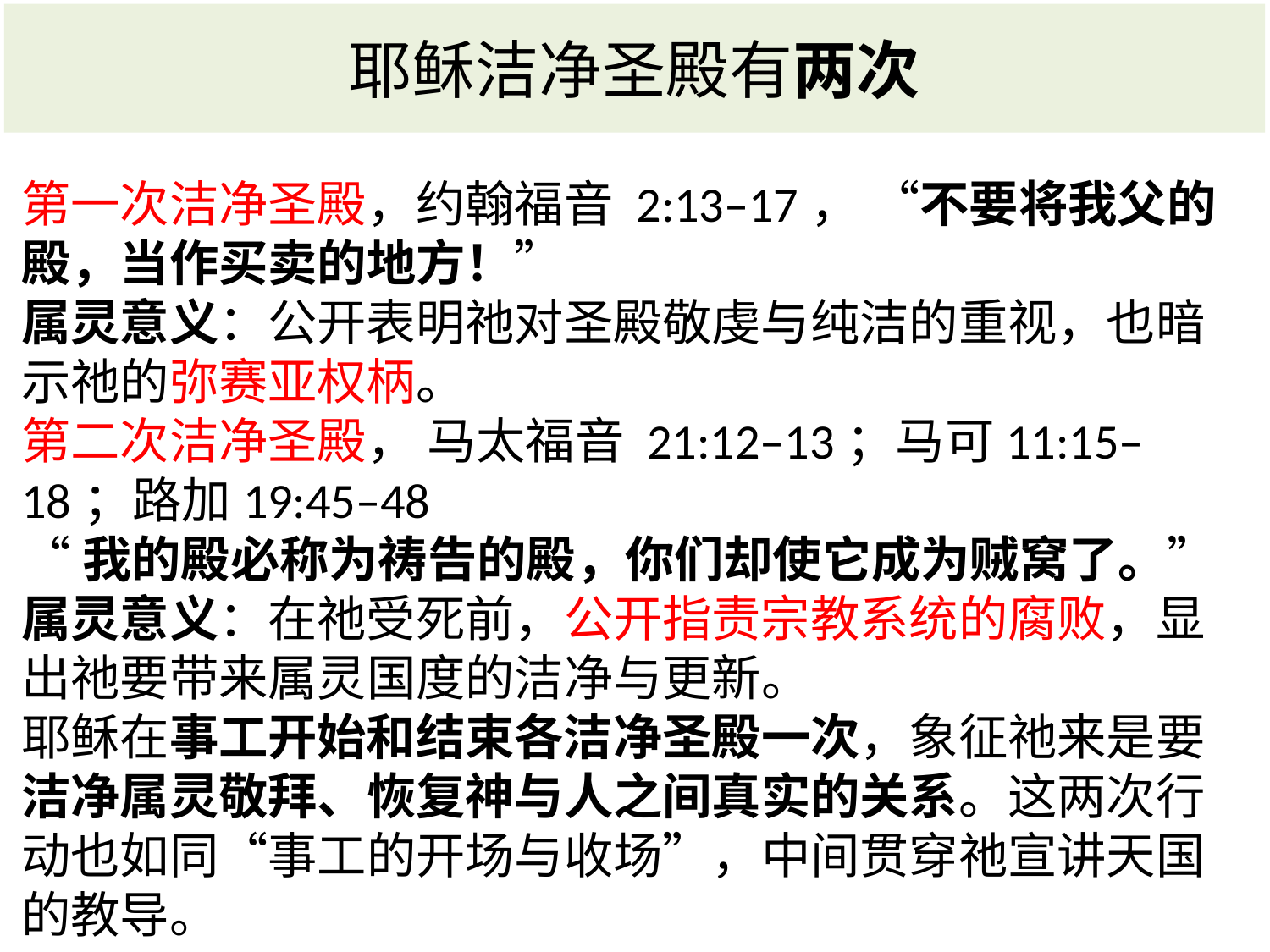

# 耶稣洁净圣殿有两次
第一次洁净圣殿，约翰福音 2:13–17， “不要将我父的殿，当作买卖的地方！”
属灵意义：公开表明祂对圣殿敬虔与纯洁的重视，也暗示祂的弥赛亚权柄。
第二次洁净圣殿， 马太福音 21:12–13；马可11:15–18；路加19:45–48
“我的殿必称为祷告的殿，你们却使它成为贼窝了。”
属灵意义：在祂受死前，公开指责宗教系统的腐败，显出祂要带来属灵国度的洁净与更新。
耶稣在事工开始和结束各洁净圣殿一次，象征祂来是要洁净属灵敬拜、恢复神与人之间真实的关系。这两次行动也如同“事工的开场与收场”，中间贯穿祂宣讲天国的教导。